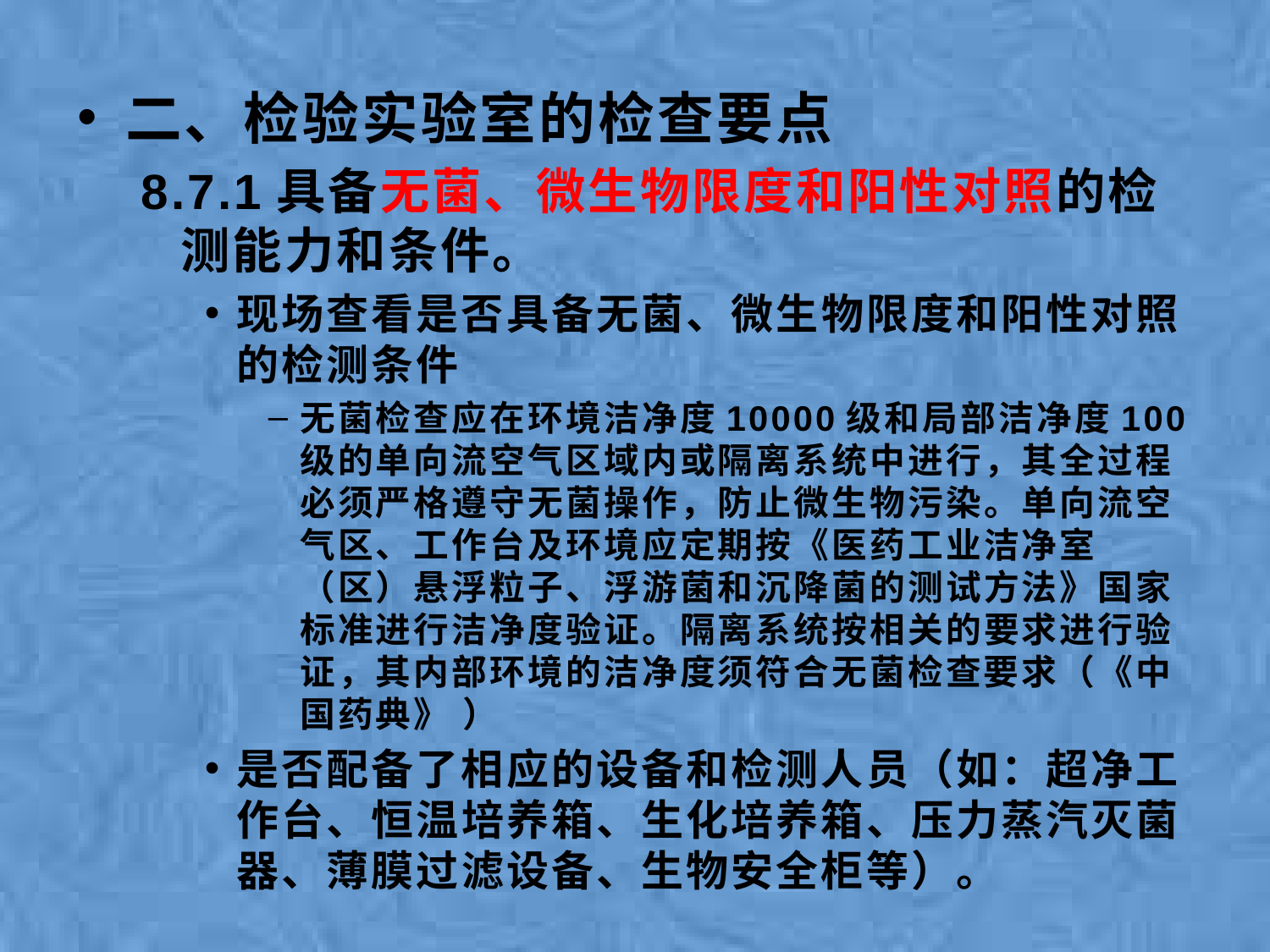

二、检验实验室的检查要点
8.7.1具备无菌、微生物限度和阳性对照的检测能力和条件。
现场查看是否具备无菌、微生物限度和阳性对照的检测条件
无菌检查应在环境洁净度10000级和局部洁净度100级的单向流空气区域内或隔离系统中进行，其全过程必须严格遵守无菌操作，防止微生物污染。单向流空气区、工作台及环境应定期按《医药工业洁净室（区）悬浮粒子、浮游菌和沉降菌的测试方法》国家标准进行洁净度验证。隔离系统按相关的要求进行验证，其内部环境的洁净度须符合无菌检查要求（《中国药典》 ）
是否配备了相应的设备和检测人员（如：超净工作台、恒温培养箱、生化培养箱、压力蒸汽灭菌器、薄膜过滤设备、生物安全柜等）。